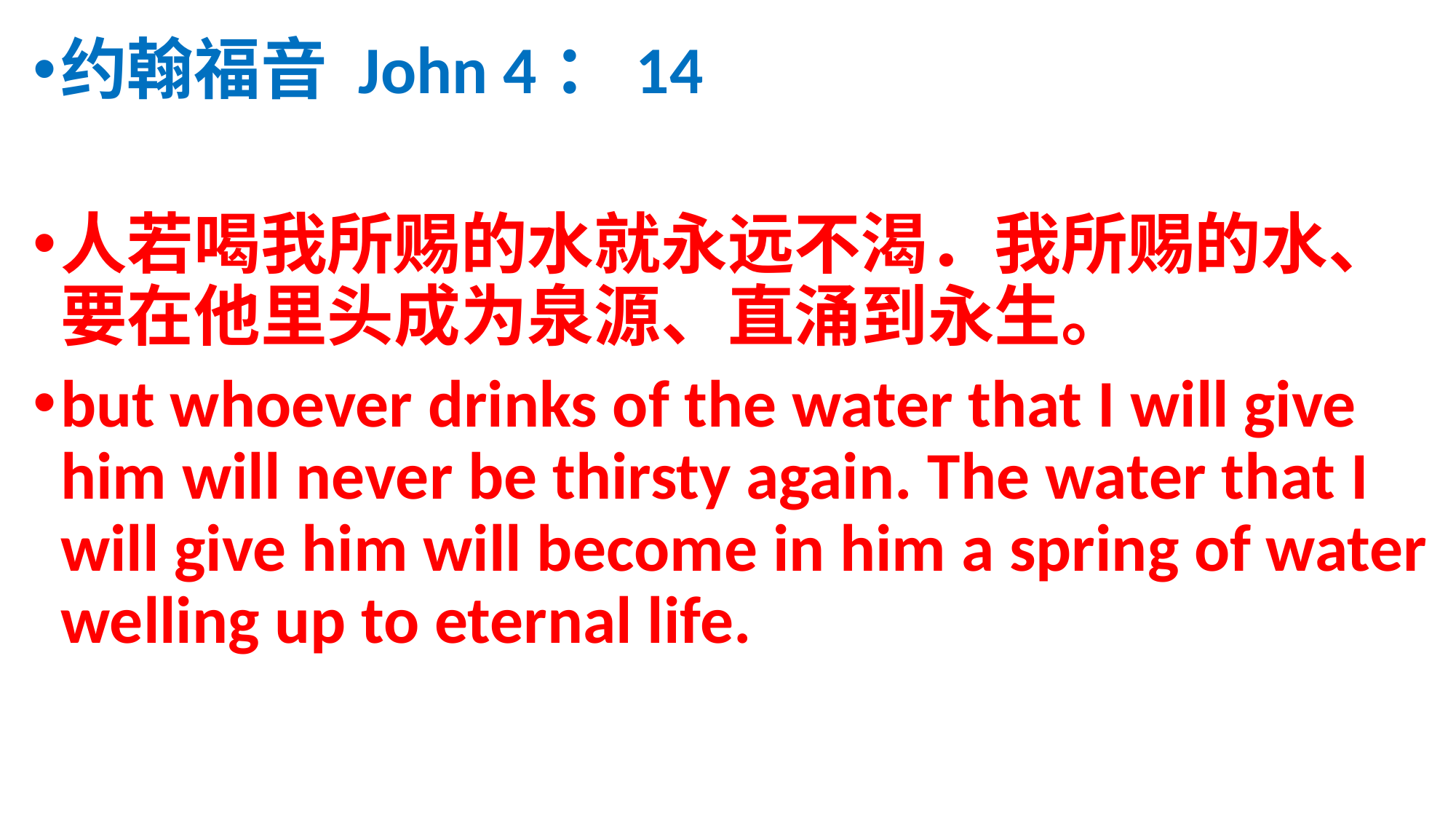

约翰福音 John 4：14

人若喝我所赐的水就永远不渴．我所赐的水、要在他里头成为泉源、直涌到永生。
but whoever drinks of the water that I will give him will never be thirsty again. The water that I will give him will become in him a spring of water welling up to eternal life.